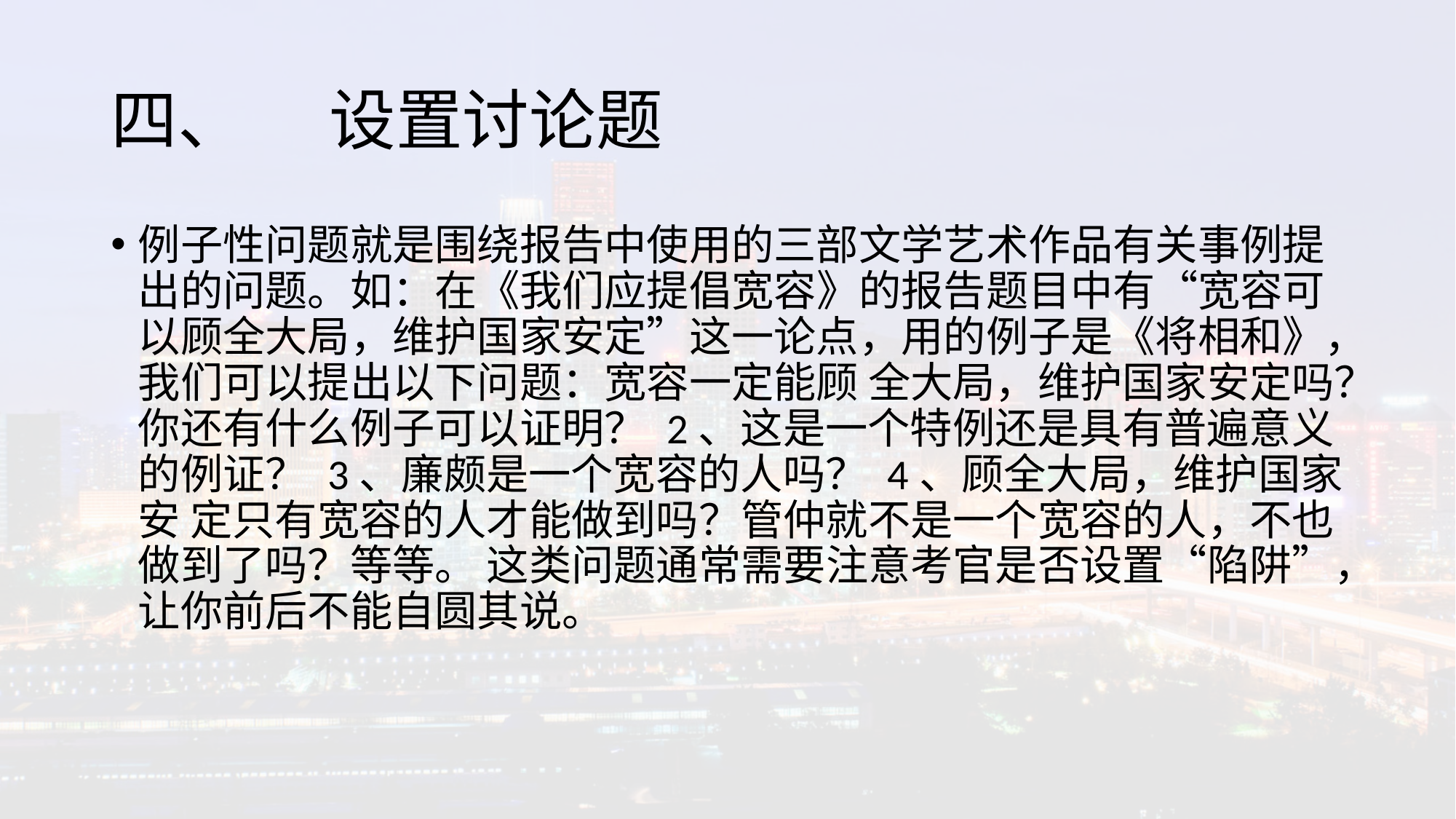

# 四、	设置讨论题
例子性问题就是围绕报告中使用的三部文学艺术作品有关事例提出的问题。如：在《我们应提倡宽容》的报告题目中有“宽容可以顾全大局，维护国家安定”这一论点，用的例子是《将相和》，我们可以提出以下问题：宽容一定能顾 全大局，维护国家安定吗？你还有什么例子可以证明？ 2、这是一个特例还是具有普遍意义的例证？ 3、廉颇是一个宽容的人吗？ 4、顾全大局，维护国家安 定只有宽容的人才能做到吗？管仲就不是一个宽容的人，不也做到了吗？等等。 这类问题通常需要注意考官是否设置“陷阱”，让你前后不能自圆其说。